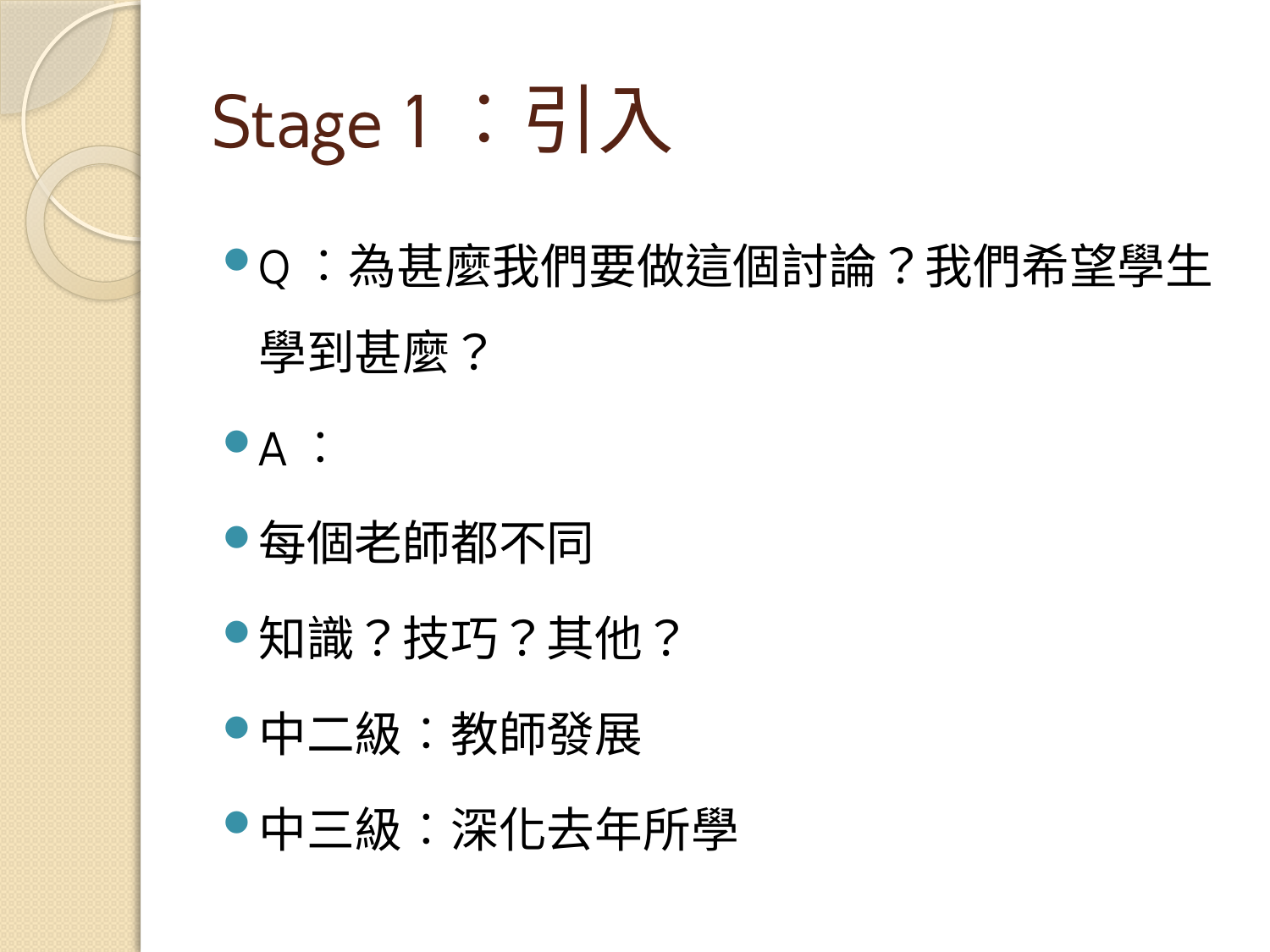

# Stage 1︰引入
Q︰為甚麼我們要做這個討論？我們希望學生學到甚麼？
A︰
每個老師都不同
知識？技巧？其他？
中二級︰教師發展
中三級︰深化去年所學